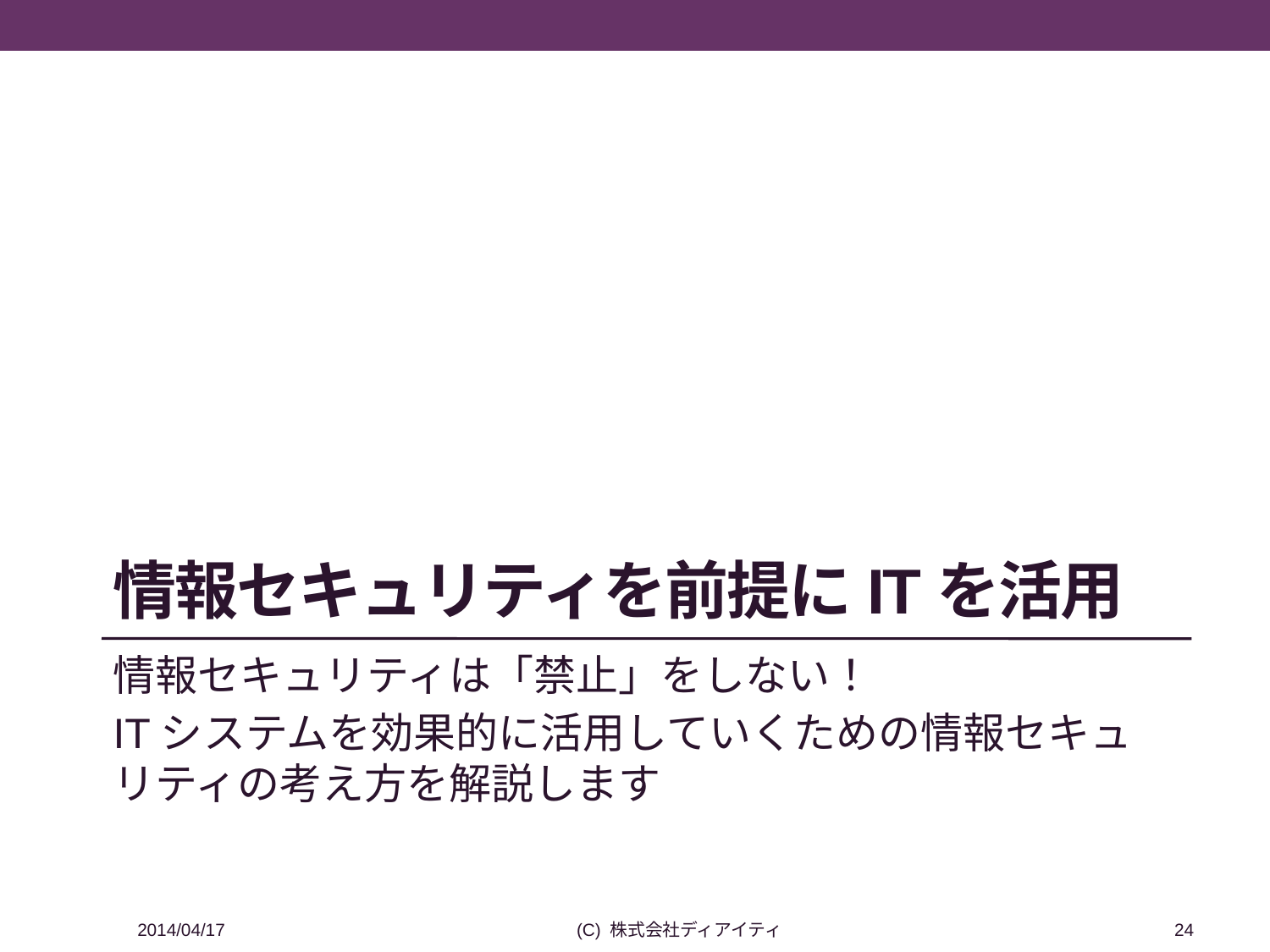

# 情報セキュリティを前提にITを活用
情報セキュリティは「禁止」をしない！
ITシステムを効果的に活用していくための情報セキュリティの考え方を解説します
2014/04/17
(C) 株式会社ディアイティ
24